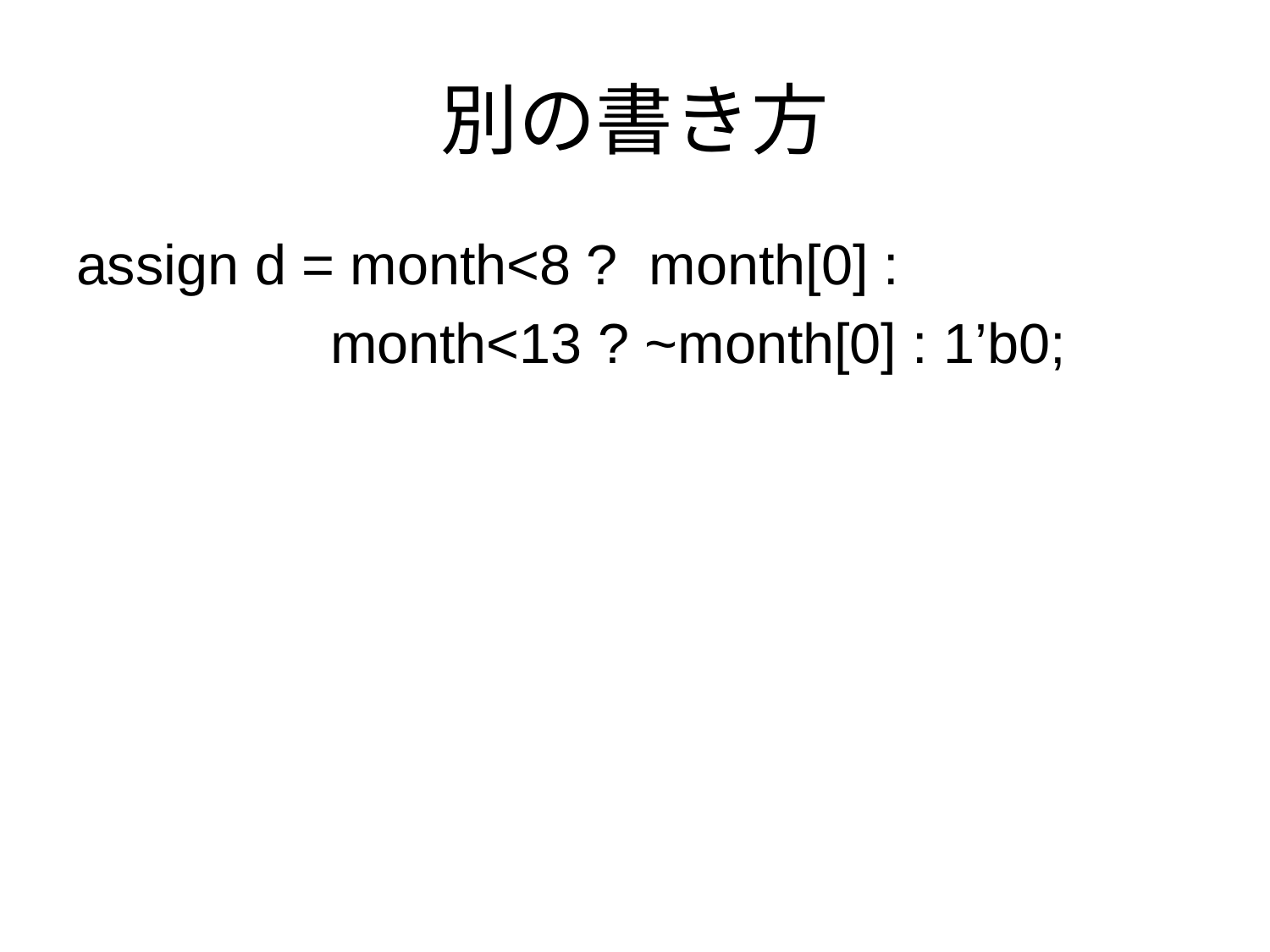

# 別の書き方
assign d = month<8 ?  month[0] :
		month<13 ? ~month[0] : 1’b0;